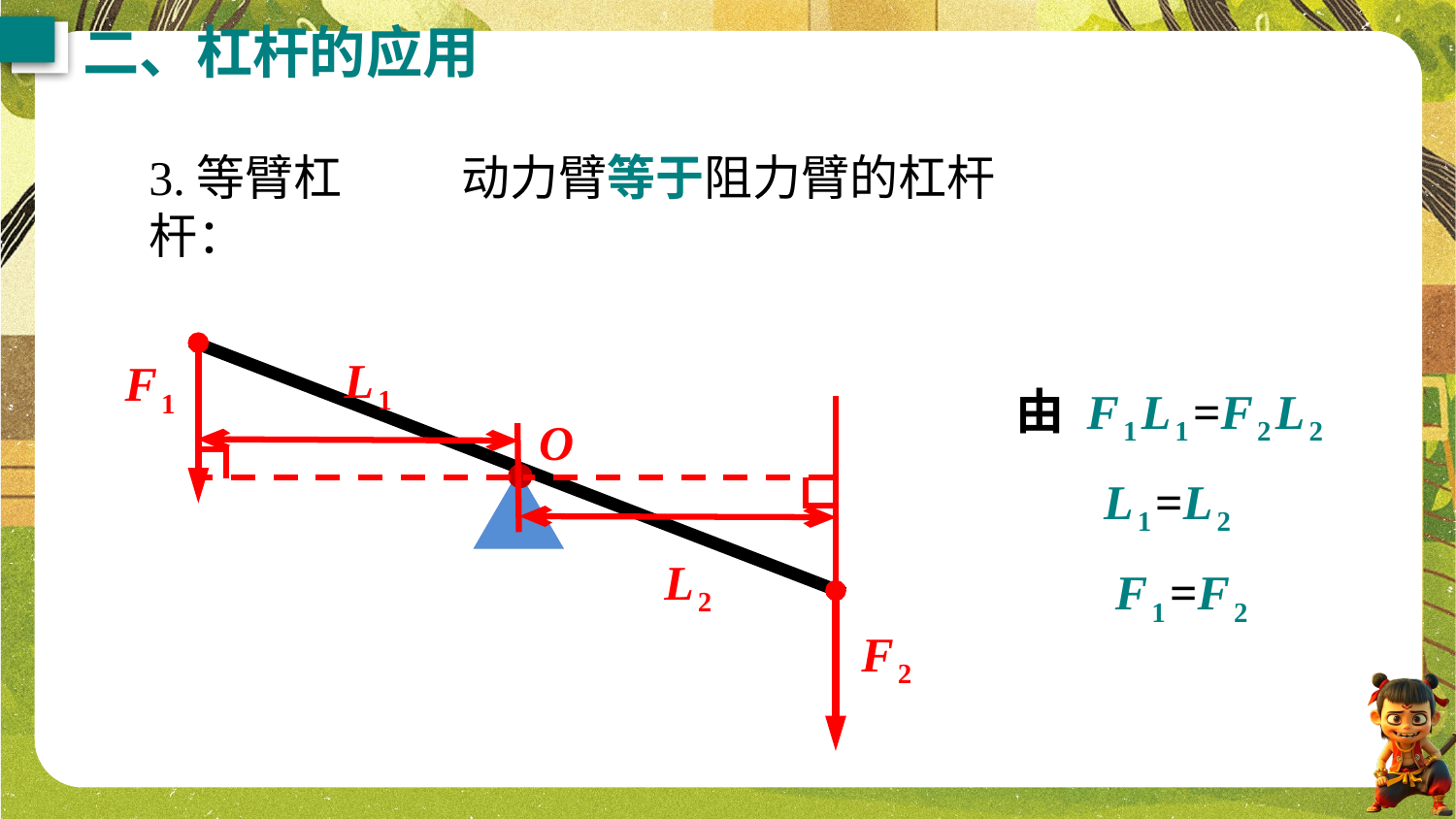

二、杠杆的应用

3.等臂杠杆：
动力臂等于阻力臂的杠杆
L1
F1
由 F1L1=F2L2
 L1=L2
  F1=F2
O

L2
F2